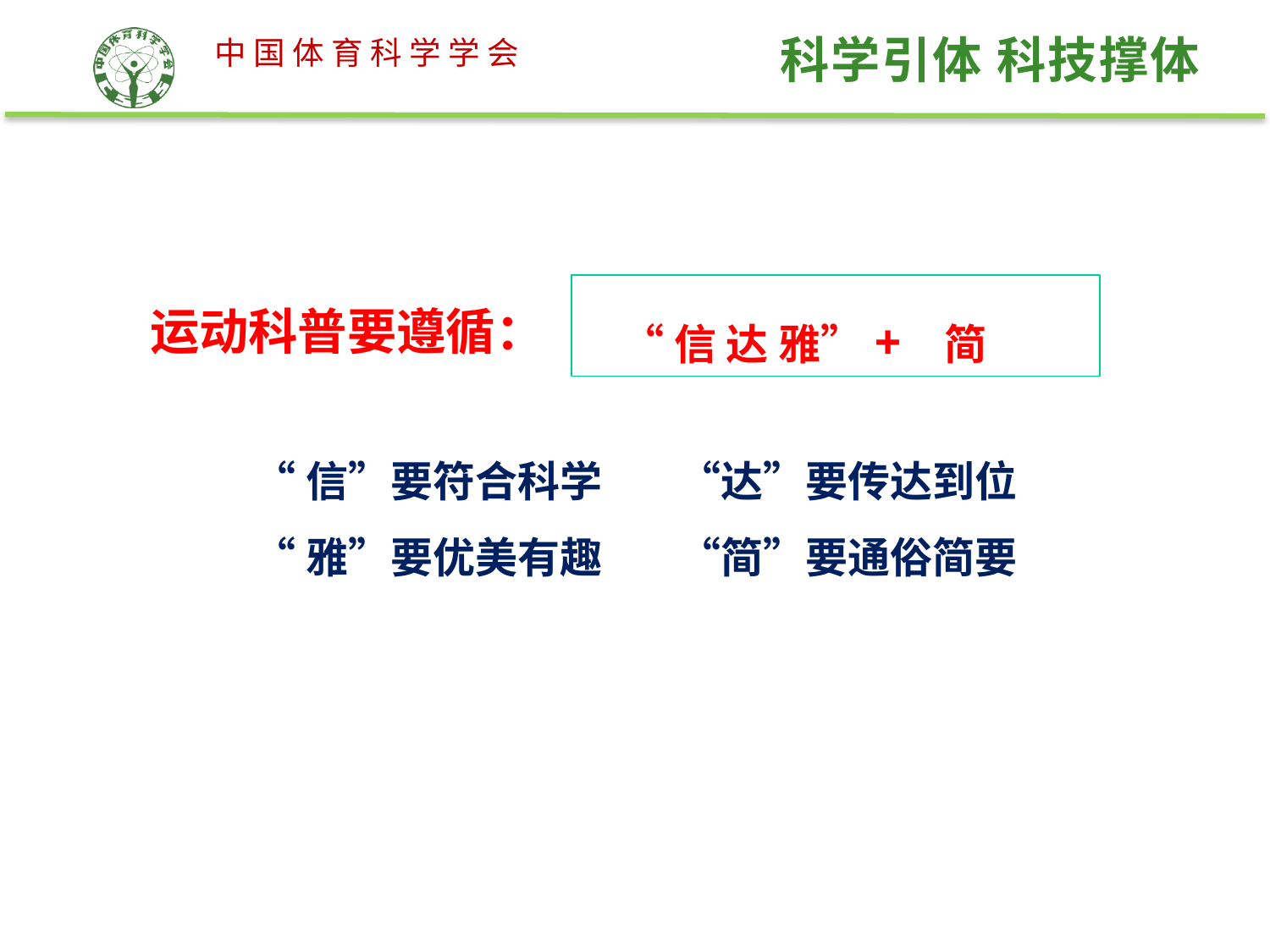

运动科普要遵循：
    “信 达 雅”+ 简
“信”要符合科学        “达”要传达到位
“雅”要优美有趣        “简”要通俗简要